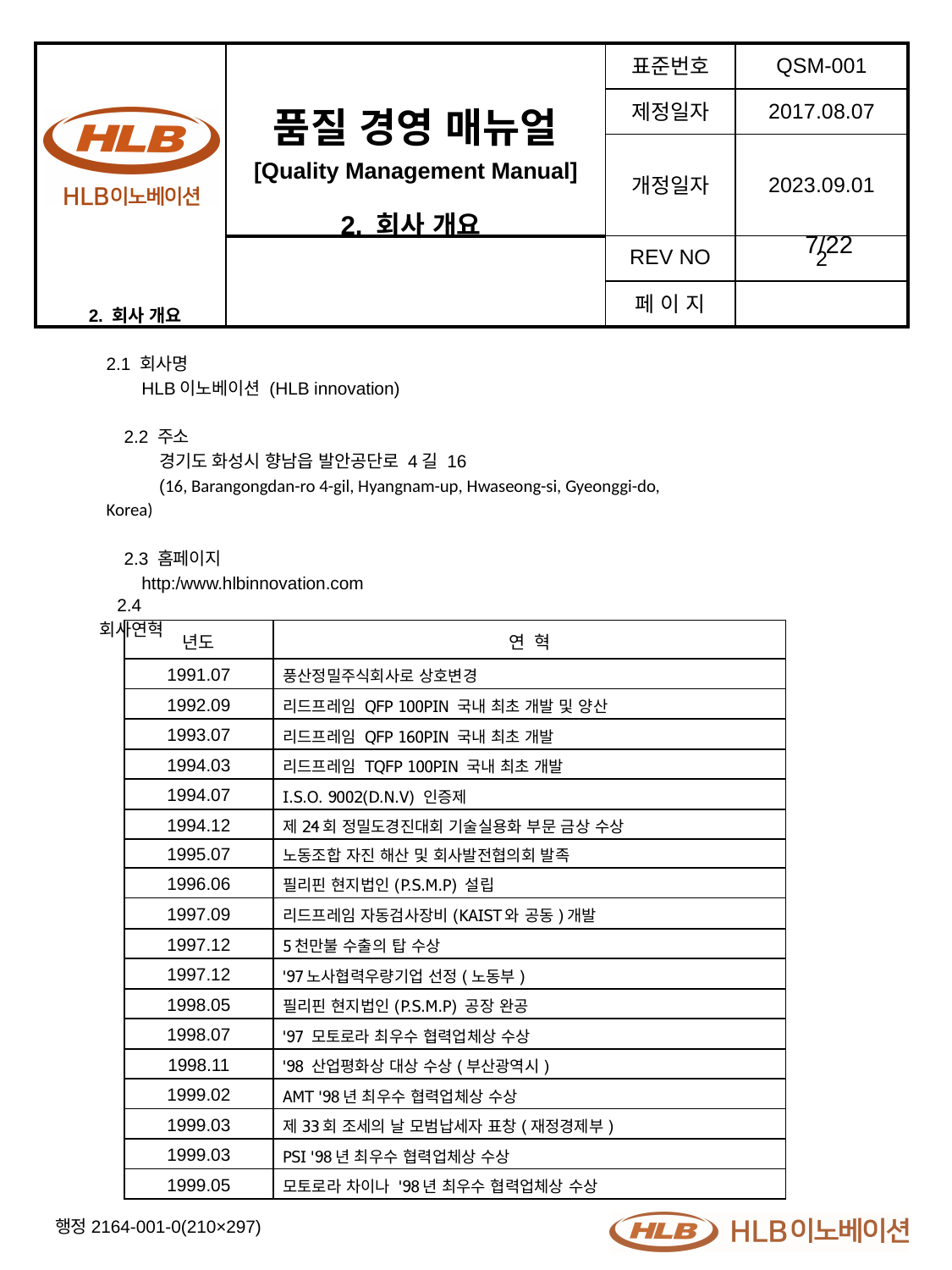

2. 회사 개요
7/22

2. 회사 개요

2.1 회사명
HLB이노베이션 (HLB innovation)

2.2 주소
경기도 화성시 향남읍 발안공단로 4길 16
(16, Barangongdan-ro 4-gil, Hyangnam-up, Hwaseong-si, Gyeonggi-do, Korea)

2.3 홈페이지
http:/www.hlbinnovation.com
2.4 회사연혁
| 년도 | 연 혁 |
| --- | --- |
| 1991.07 | 풍산정밀주식회사로 상호변경 |
| 1992.09 | 리드프레임 QFP 100PIN 국내 최초 개발 및 양산 |
| 1993.07 | 리드프레임 QFP 160PIN 국내 최초 개발 |
| 1994.03 | 리드프레임 TQFP 100PIN 국내 최초 개발 |
| 1994.07 | I.S.O. 9002(D.N.V) 인증제 |
| 1994.12 | 제24회 정밀도경진대회 기술실용화 부문 금상 수상 |
| 1995.07 | 노동조합 자진 해산 및 회사발전협의회 발족 |
| 1996.06 | 필리핀 현지법인(P.S.M.P) 설립 |
| 1997.09 | 리드프레임 자동검사장비(KAIST와 공동)개발 |
| 1997.12 | 5천만불 수출의 탑 수상 |
| 1997.12 | '97노사협력우량기업 선정(노동부) |
| 1998.05 | 필리핀 현지법인(P.S.M.P) 공장 완공 |
| 1998.07 | '97 모토로라 최우수 협력업체상 수상 |
| 1998.11 | '98 산업평화상 대상 수상(부산광역시) |
| 1999.02 | AMT '98년 최우수 협력업체상 수상 |
| 1999.03 | 제33회 조세의 날 모범납세자 표창(재정경제부) |
| 1999.03 | PSI '98년 최우수 협력업체상 수상 |
| 1999.05 | 모토로라 차이나 '98년 최우수 협력업체상 수상 |
행정2164-001-0(210×297)